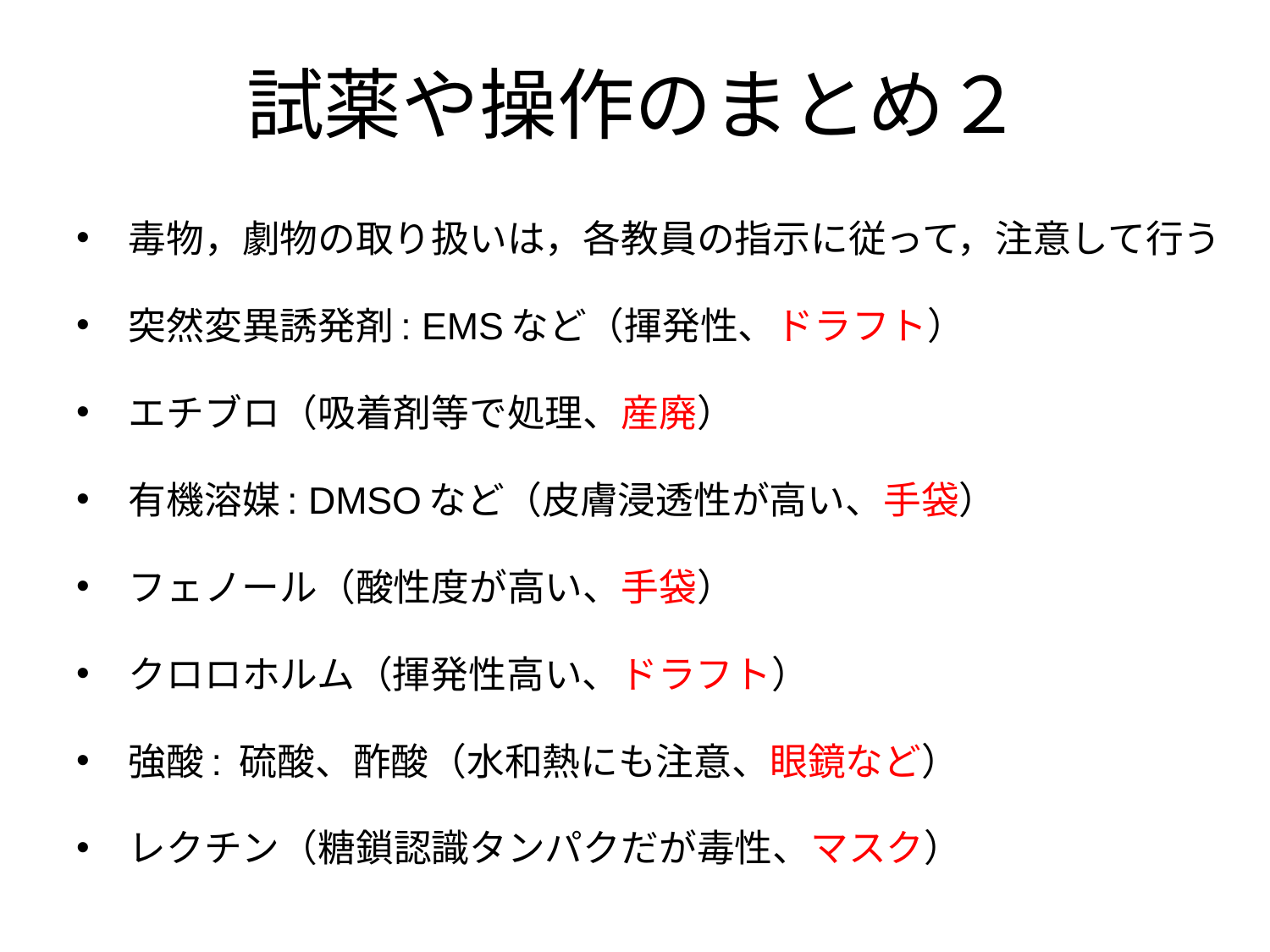

# 試薬や操作のまとめ２
毒物，劇物の取り扱いは，各教員の指示に従って，注意して行う
突然変異誘発剤: EMSなど（揮発性、ドラフト）
エチブロ（吸着剤等で処理、産廃）
有機溶媒: DMSOなど（皮膚浸透性が高い、手袋）
フェノール（酸性度が高い、手袋）
クロロホルム（揮発性高い、ドラフト）
強酸: 硫酸、酢酸（水和熱にも注意、眼鏡など）
レクチン（糖鎖認識タンパクだが毒性、マスク）